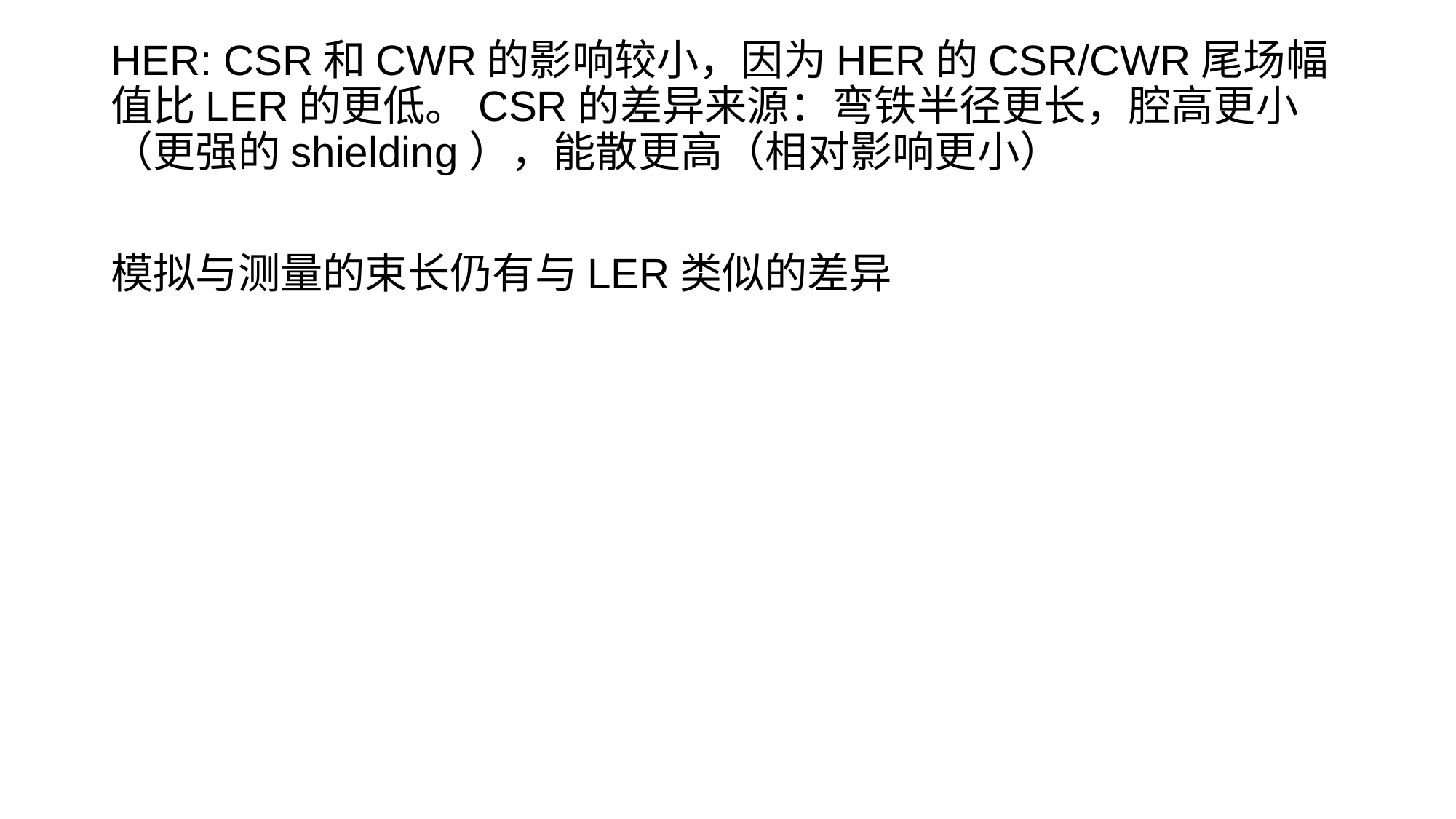

HER: CSR和CWR的影响较小，因为HER的CSR/CWR尾场幅值比LER的更低。CSR的差异来源：弯铁半径更长，腔高更小（更强的shielding），能散更高（相对影响更小）

模拟与测量的束长仍有与LER类似的差异